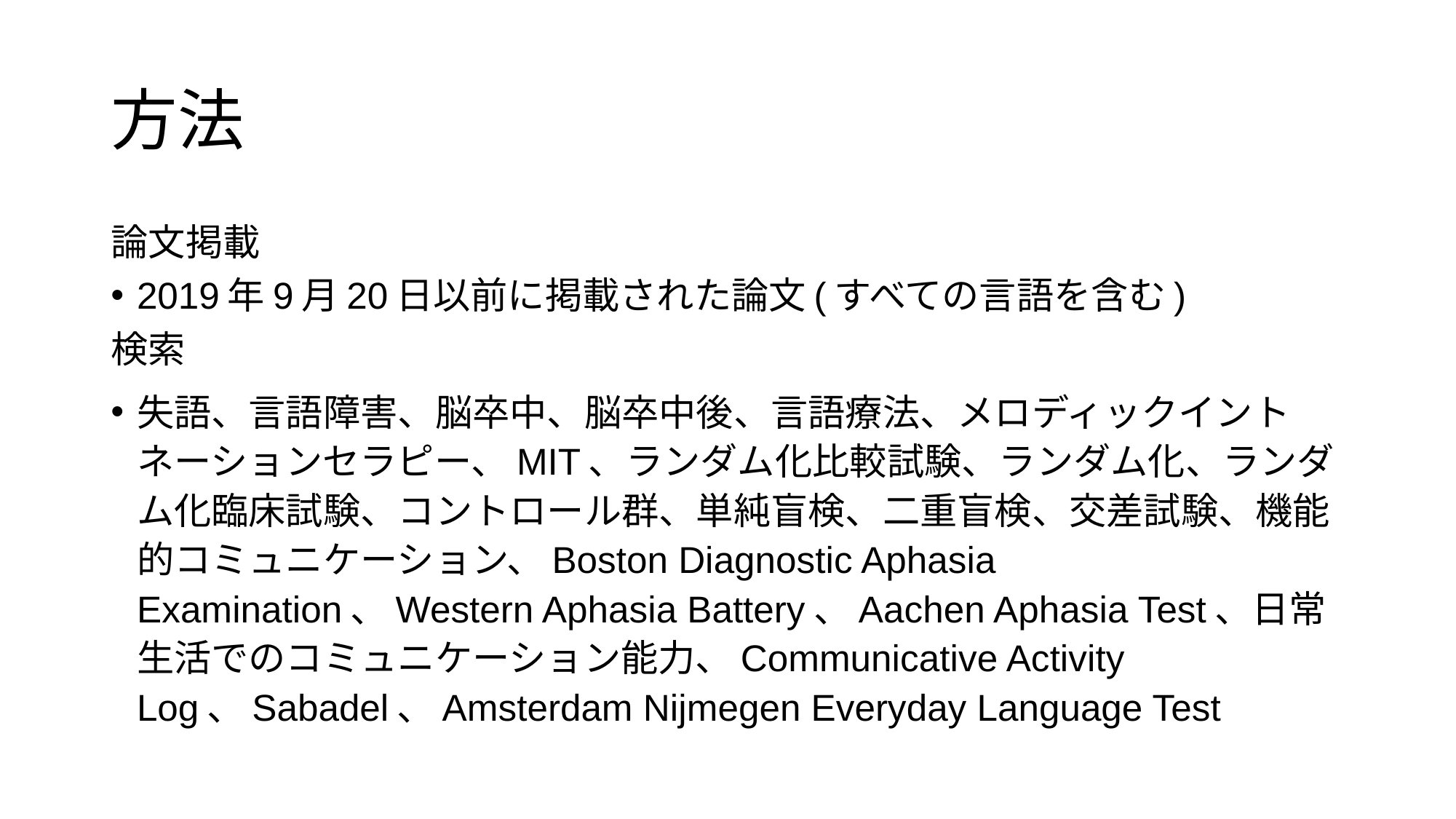

# 方法
論文掲載
2019年9月20日以前に掲載された論文(すべての言語を含む)
検索
失語、言語障害、脳卒中、脳卒中後、言語療法、メロディックイントネーションセラピー、MIT、ランダム化比較試験、ランダム化、ランダム化臨床試験、コントロール群、単純盲検、二重盲検、交差試験、機能的コミュニケーション、Boston Diagnostic Aphasia Examination、Western Aphasia Battery、Aachen Aphasia Test、日常生活でのコミュニケーション能力、Communicative Activity Log、Sabadel、Amsterdam Nijmegen Everyday Language Test